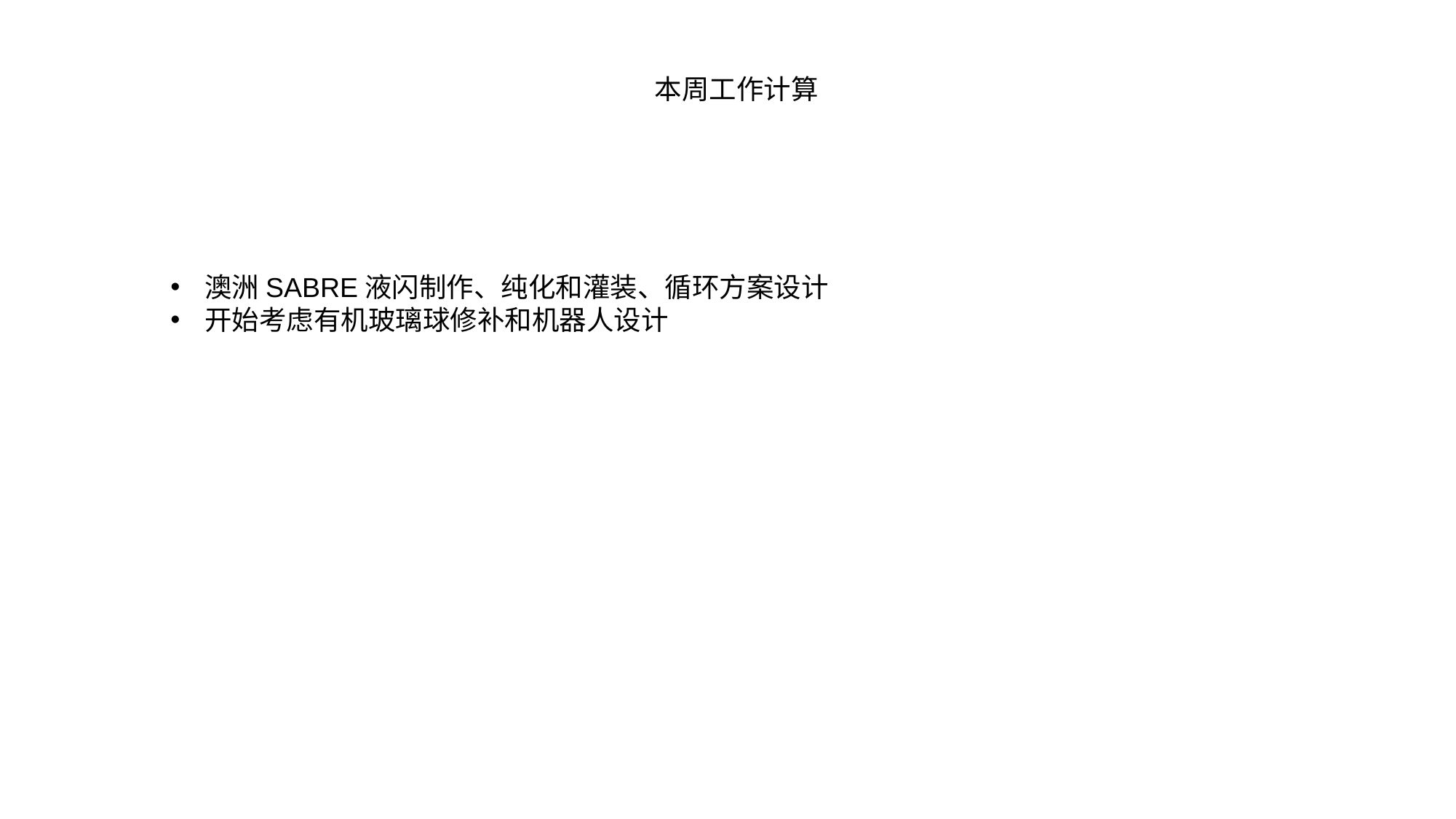

本周工作计算
澳洲SABRE液闪制作、纯化和灌装、循环方案设计
开始考虑有机玻璃球修补和机器人设计